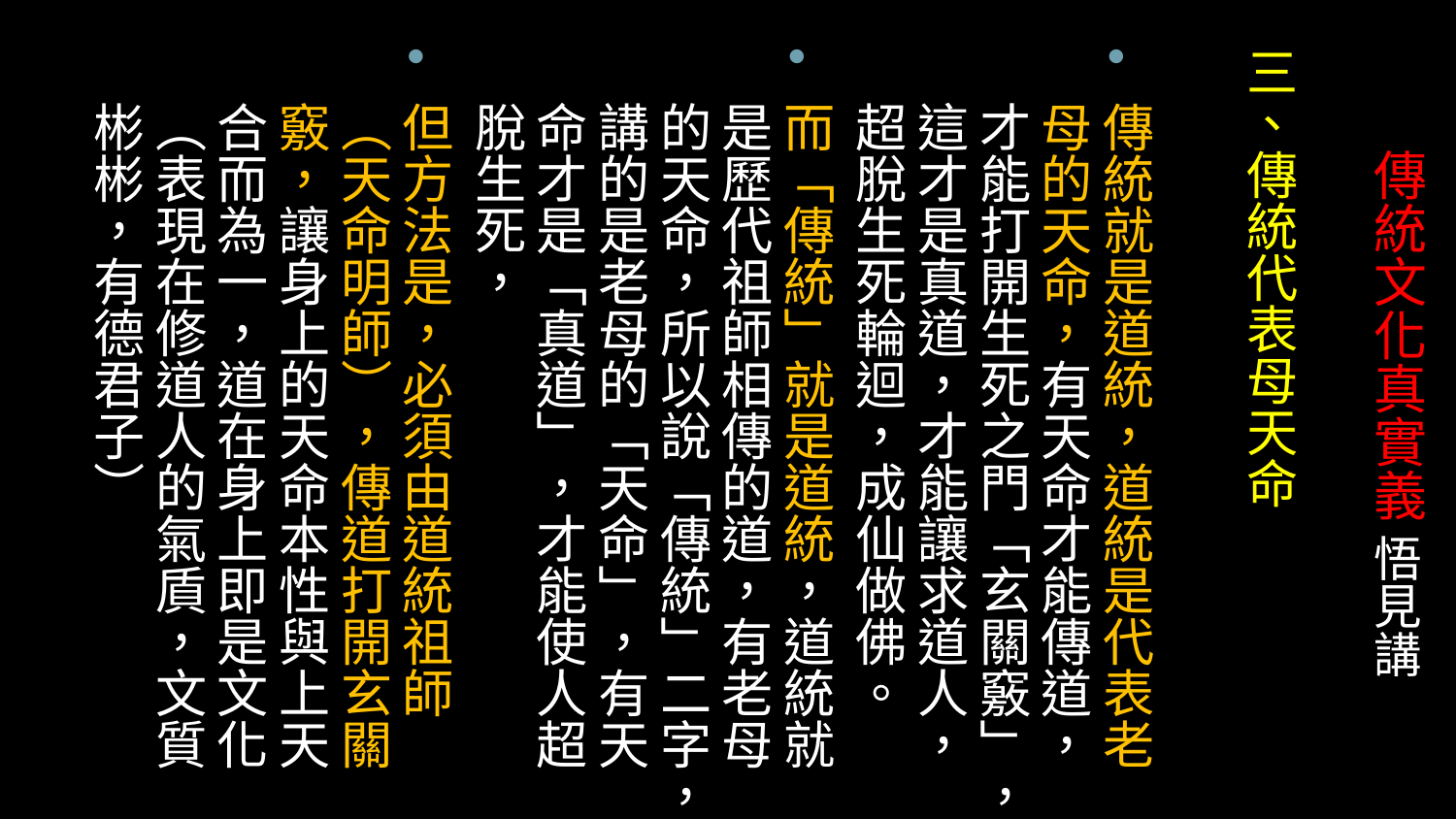

三、傳統代表母天命

傳統就是道統，道統是代表老母的天命，有天命才能傳道，才能打開生死之門「玄關竅」，這才是真道，才能讓求道人，超脫生死輪迴，成仙做佛。
而「傳統」就是道統，道統就是歷代祖師相傳的道，有老母的天命，所以說「傳統」二字，講的是老母的「天命」，有天命才是「真道」，才能使人超脫生死，
但方法是，必須由道統祖師（天命明師），傳道打開玄關竅，讓身上的天命本性與上天合而為一，道在身上即是文化（表現在修道人的氣貭，文質彬彬，有德君子）

# 傳統文化真實義 悟見講